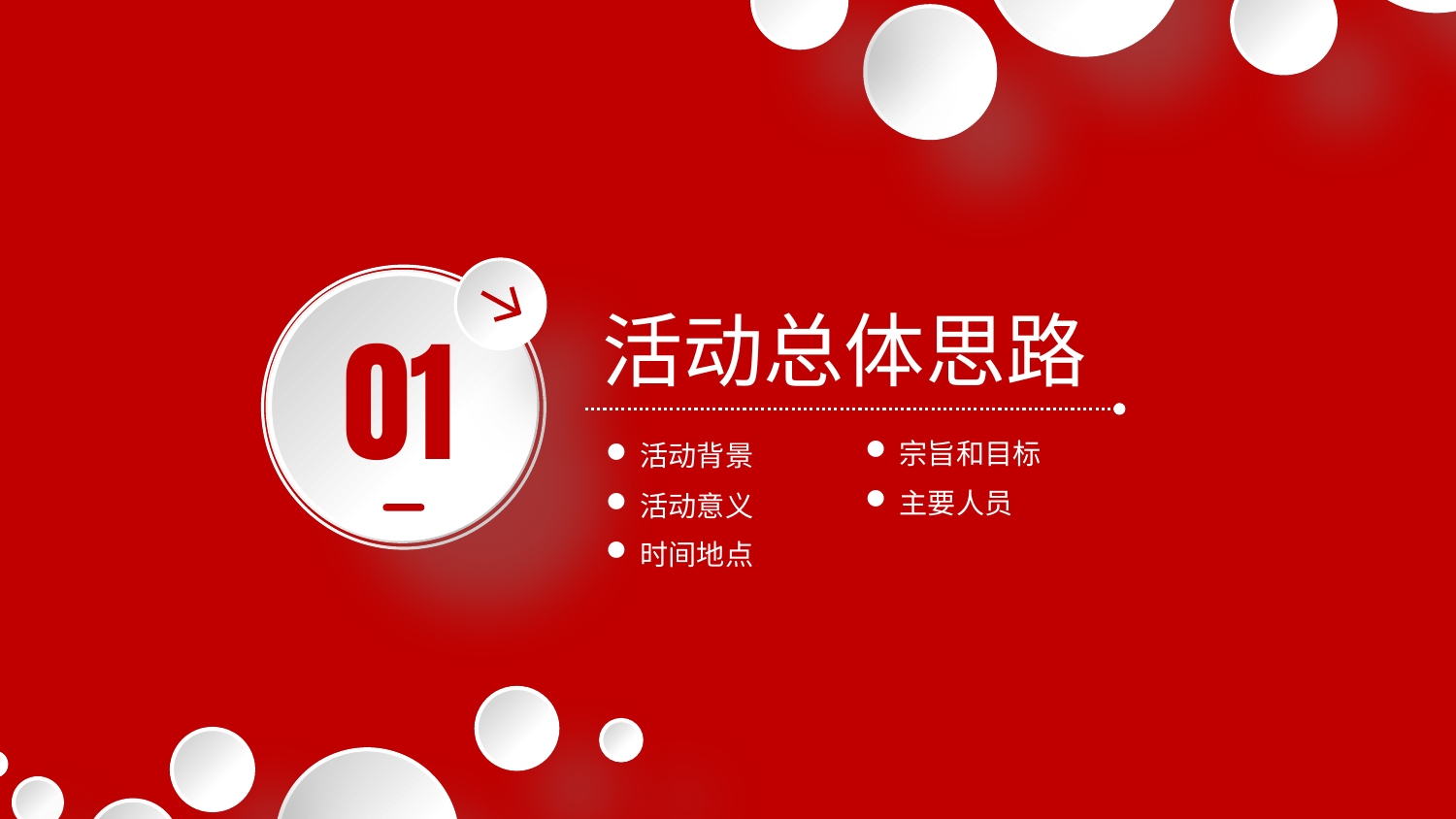

延时符号

活动总体思路
01
宗旨和目标
活动背景
主要人员
活动意义

时间地点